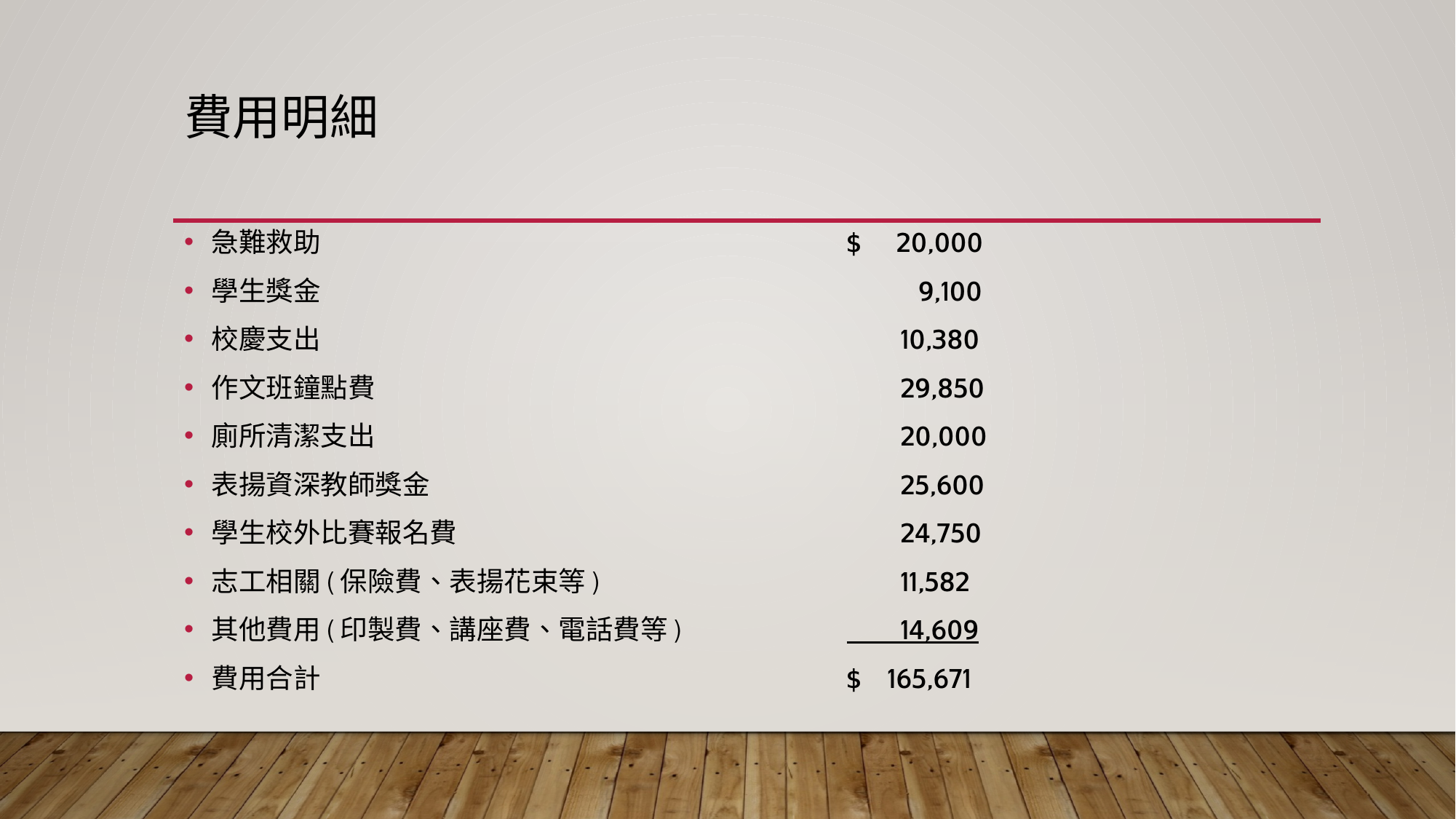

# 費用明細
急難救助
學生獎金
校慶支出
作文班鐘點費
廁所清潔支出
表揚資深教師獎金
學生校外比賽報名費
志工相關(保險費、表揚花束等)
其他費用(印製費、講座費、電話費等)
費用合計
$    20,000
        9,100
      10,380
      29,850
      20,000
      25,600
      24,750
      11,582
      14,609
$   165,671